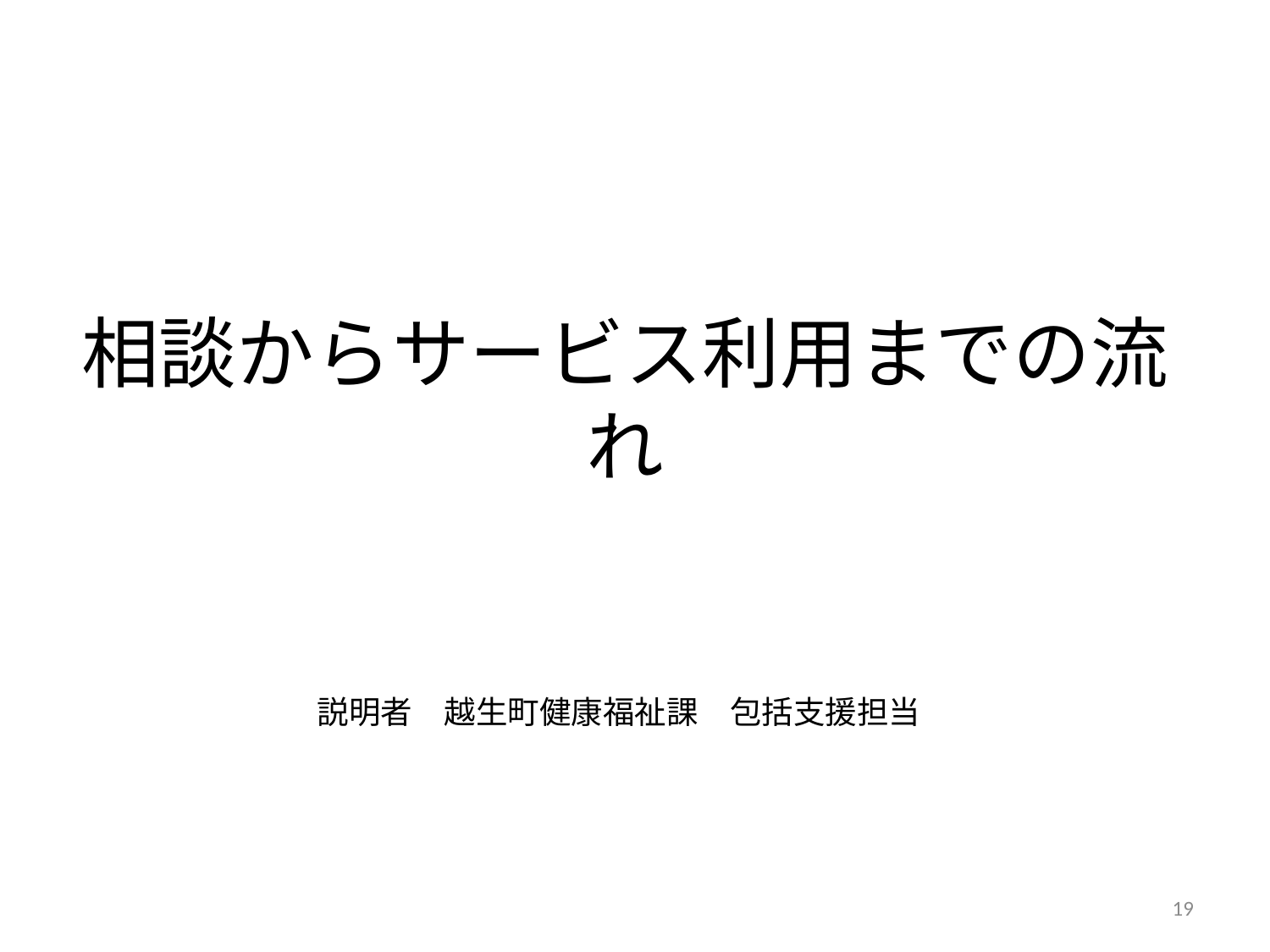

# 相談からサービス利用までの流れ
説明者　越生町健康福祉課　包括支援担当
19